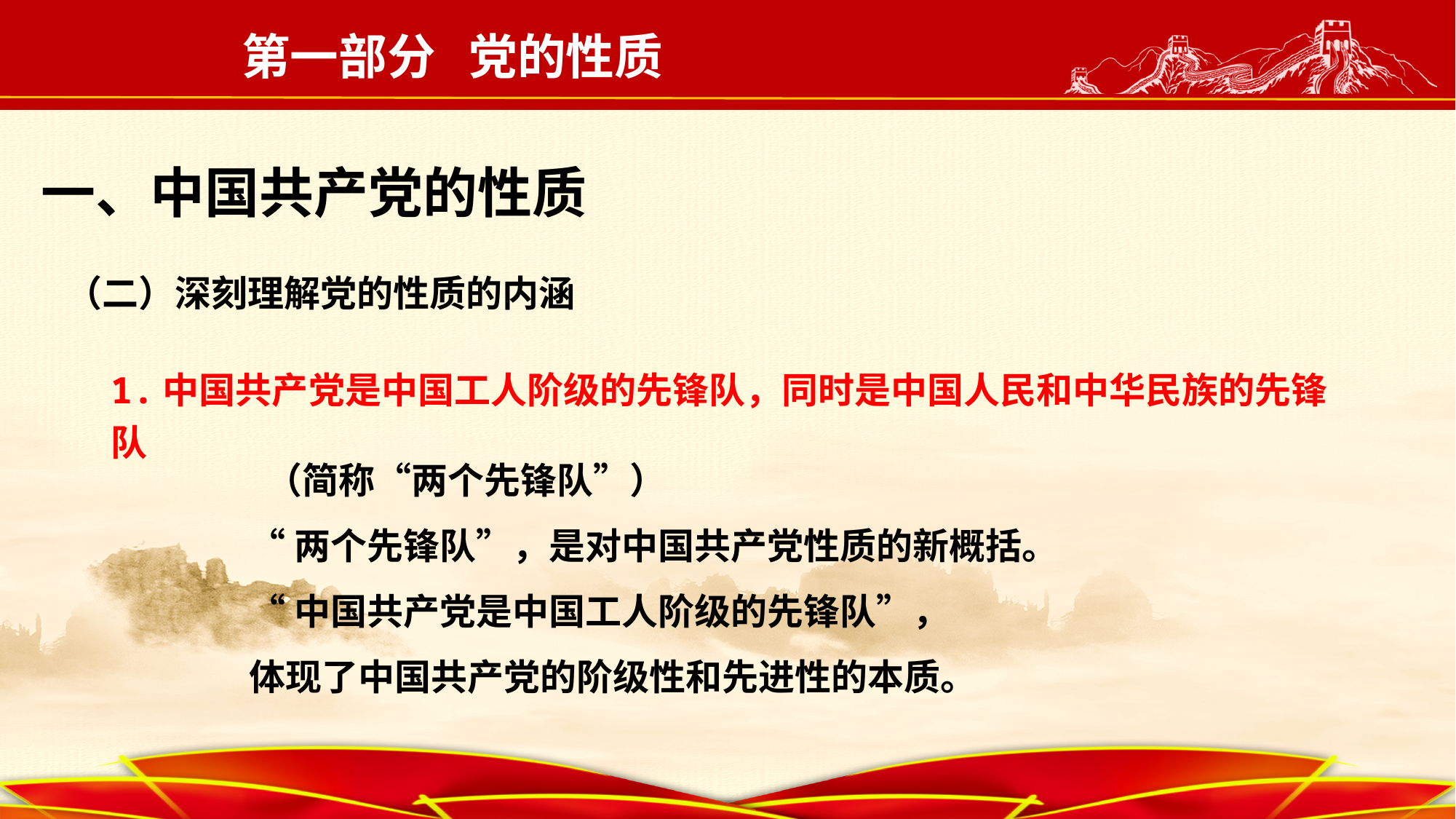

第一部分   党的性质
一、中国共产党的性质
（二）深刻理解党的性质的内涵
1.中国共产党是中国工人阶级的先锋队，同时是中国人民和中华民族的先锋队
 （简称“两个先锋队”）
“两个先锋队”，是对中国共产党性质的新概括。
“中国共产党是中国工人阶级的先锋队”，
体现了中国共产党的阶级性和先进性的本质。